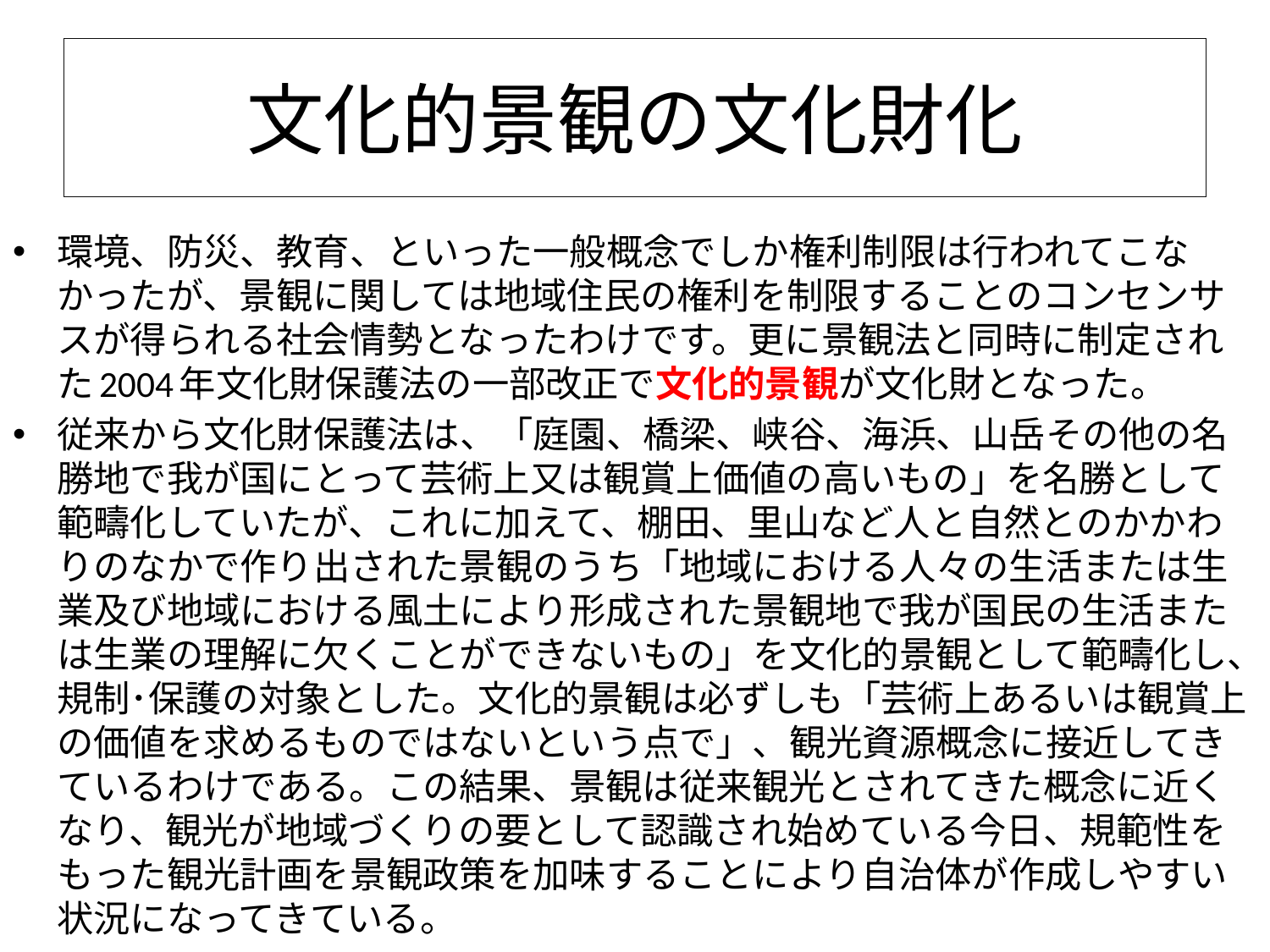

# 文化的景観の文化財化
環境、防災、教育、といった一般概念でしか権利制限は行われてこなかったが、景観に関しては地域住民の権利を制限することのコンセンサスが得られる社会情勢となったわけです。更に景観法と同時に制定された2004年文化財保護法の一部改正で文化的景観が文化財となった。
従来から文化財保護法は、「庭園、橋梁、峡谷、海浜、山岳その他の名勝地で我が国にとって芸術上又は観賞上価値の高いもの」を名勝として範疇化していたが、これに加えて、棚田、里山など人と自然とのかかわりのなかで作り出された景観のうち「地域における人々の生活または生業及び地域における風土により形成された景観地で我が国民の生活または生業の理解に欠くことができないもの」を文化的景観として範疇化し、規制･保護の対象とした。文化的景観は必ずしも「芸術上あるいは観賞上の価値を求めるものではないという点で」、観光資源概念に接近してきているわけである。この結果、景観は従来観光とされてきた概念に近くなり、観光が地域づくりの要として認識され始めている今日、規範性をもった観光計画を景観政策を加味することにより自治体が作成しやすい状況になってきている。